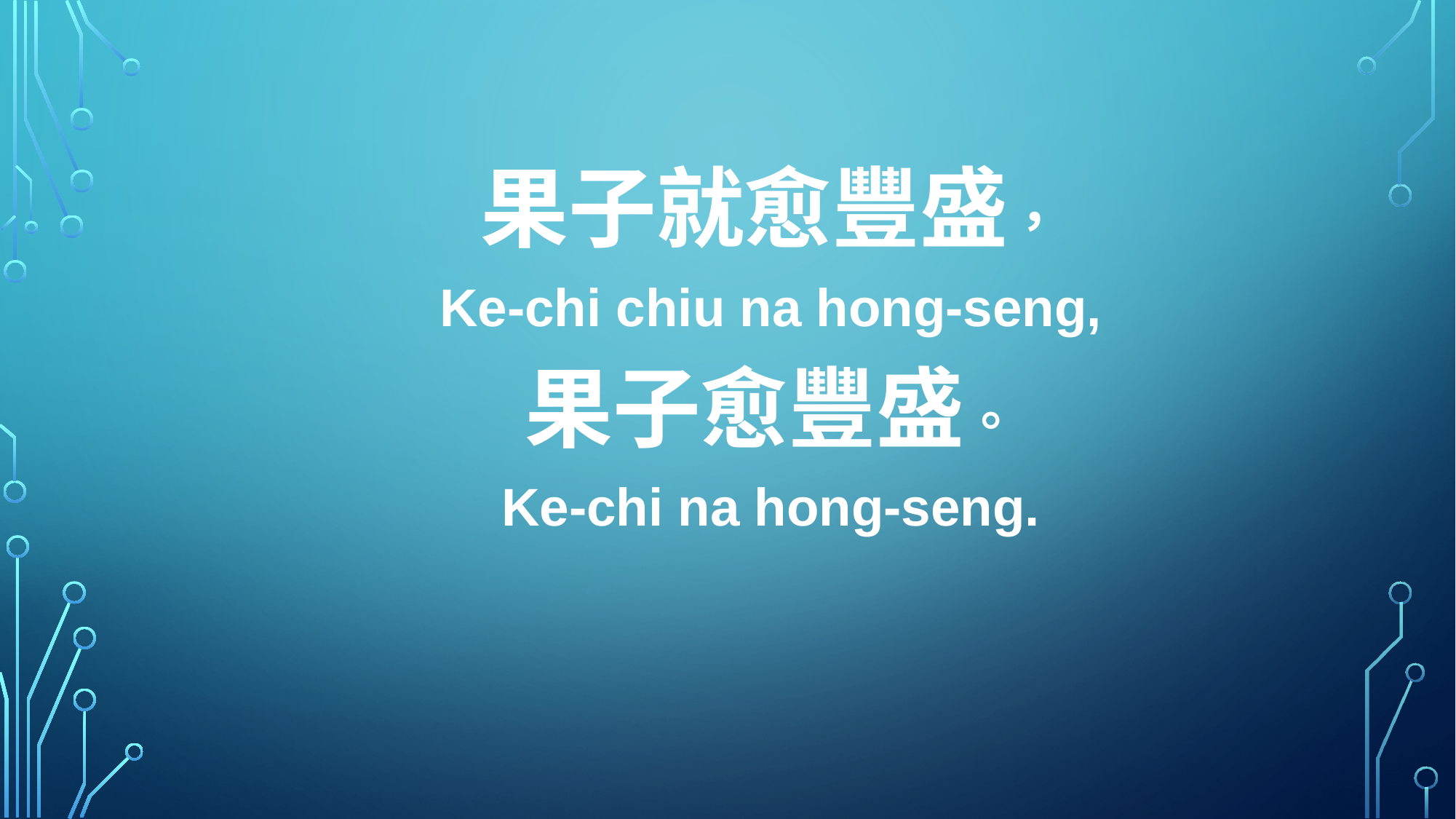

果子就愈豐盛，
Ke-chi chiu na hong-seng,
果子愈豐盛。
Ke-chi na hong-seng.